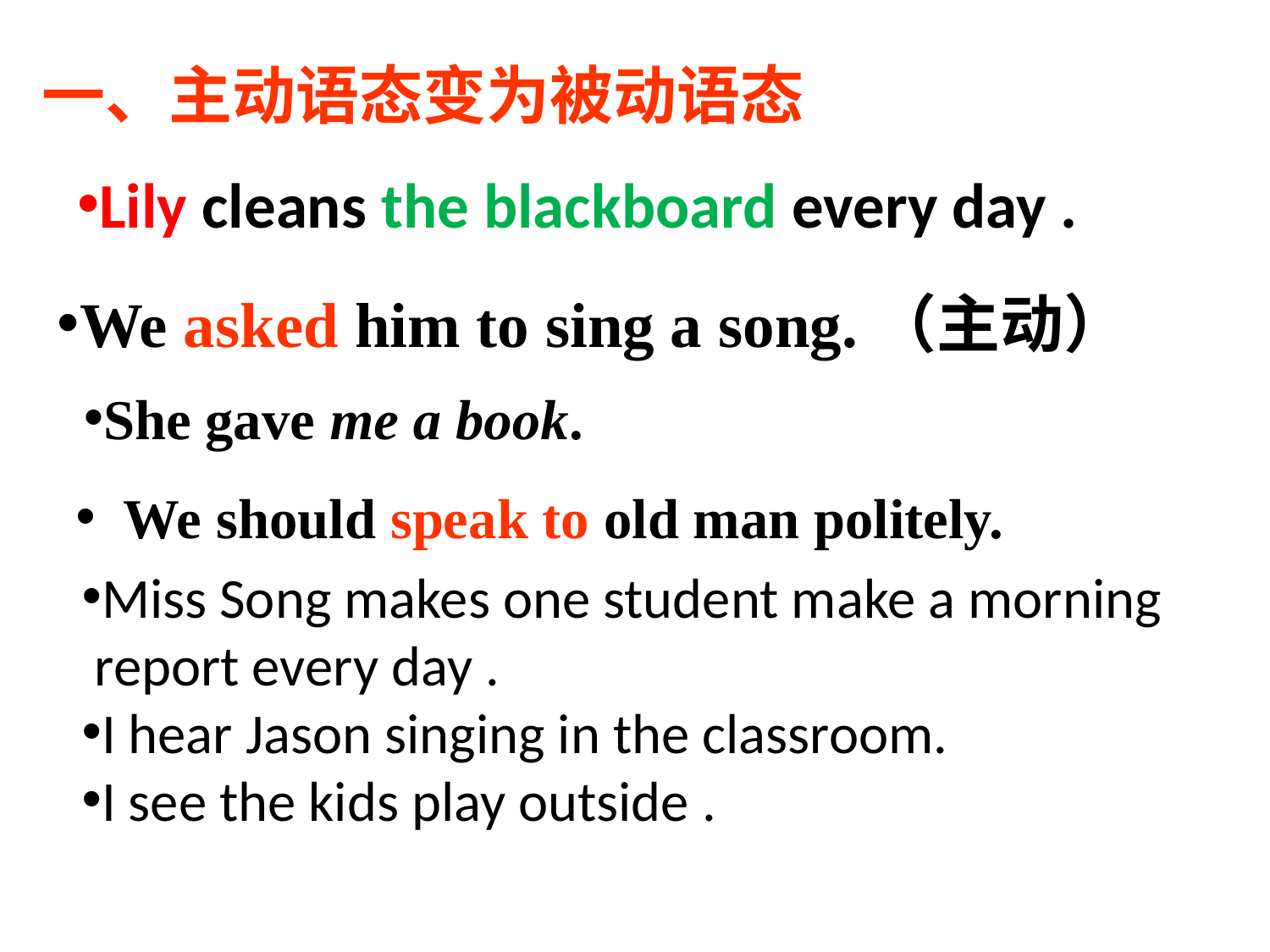

一、主动语态变为被动语态
Lily cleans the blackboard every day .
We asked him to sing a song.（主动）

She gave me a book.
We should speak to old man politely.
Miss Song makes one student make a morning
 report every day .
I hear Jason singing in the classroom.
I see the kids play outside .